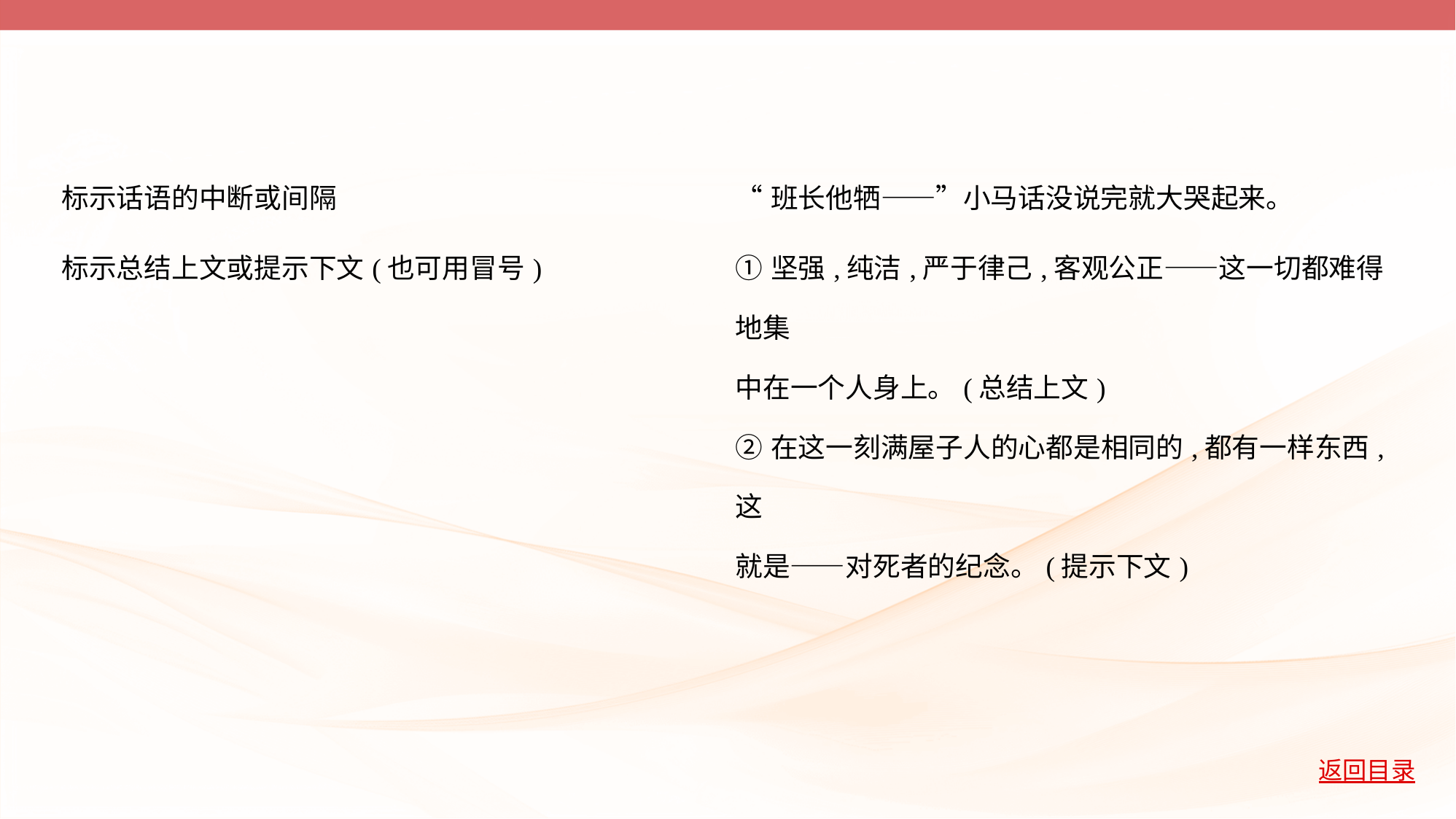

| 标示话语的中断或间隔 | “班长他牺——”小马话没说完就大哭起来。 |
| --- | --- |
| 标示总结上文或提示下文(也可用冒号) | ①坚强,纯洁,严于律己,客观公正——这一切都难得地集 中在一个人身上。(总结上文) ②在这一刻满屋子人的心都是相同的,都有一样东西,这 就是——对死者的纪念。(提示下文) |